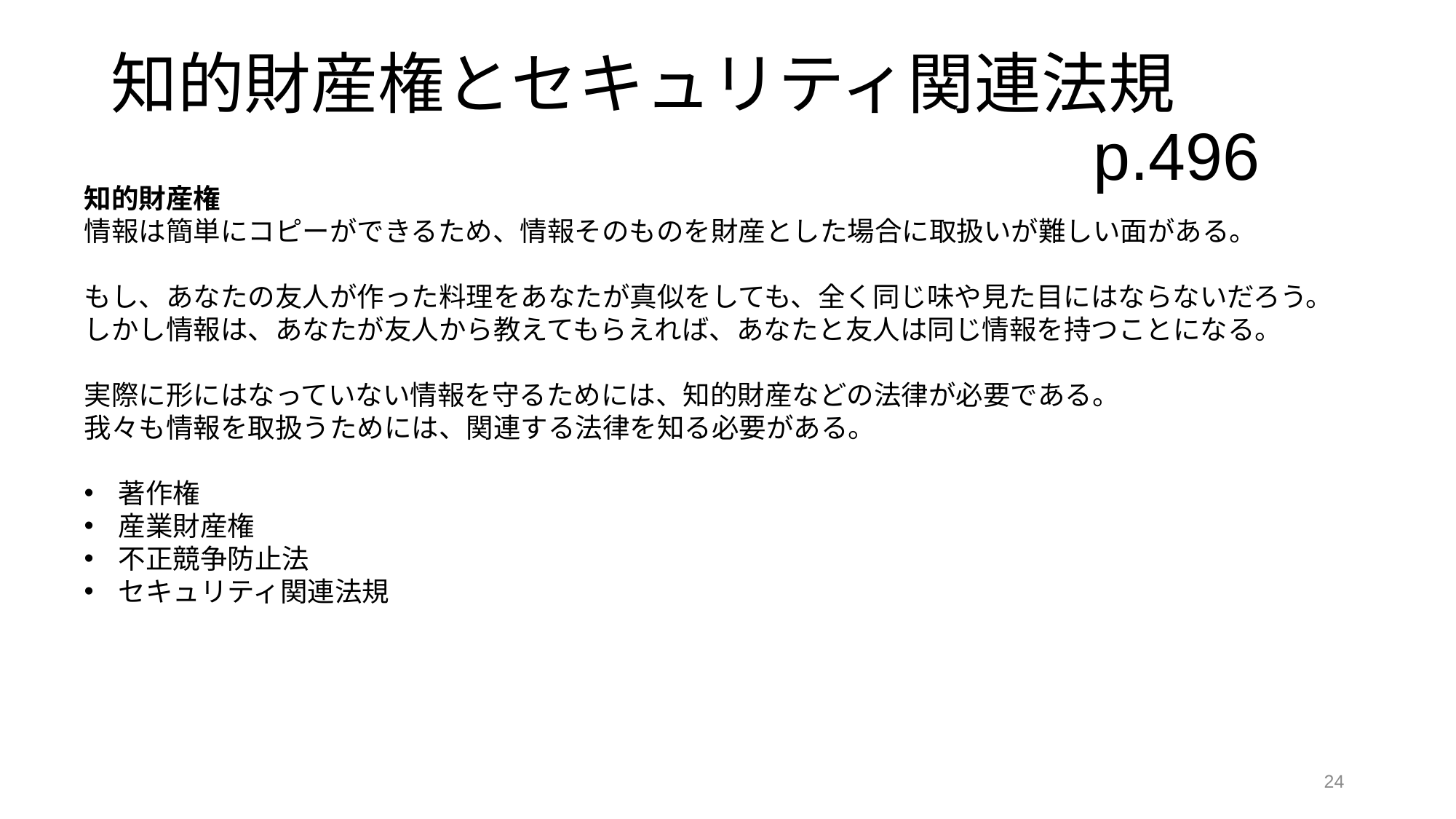

# 知的財産権とセキュリティ関連法規 p.496
知的財産権
情報は簡単にコピーができるため、情報そのものを財産とした場合に取扱いが難しい面がある。

もし、あなたの友人が作った料理をあなたが真似をしても、全く同じ味や見た目にはならないだろう。
しかし情報は、あなたが友人から教えてもらえれば、あなたと友人は同じ情報を持つことになる。

実際に形にはなっていない情報を守るためには、知的財産などの法律が必要である。
我々も情報を取扱うためには、関連する法律を知る必要がある。

著作権
産業財産権
不正競争防止法
セキュリティ関連法規

24